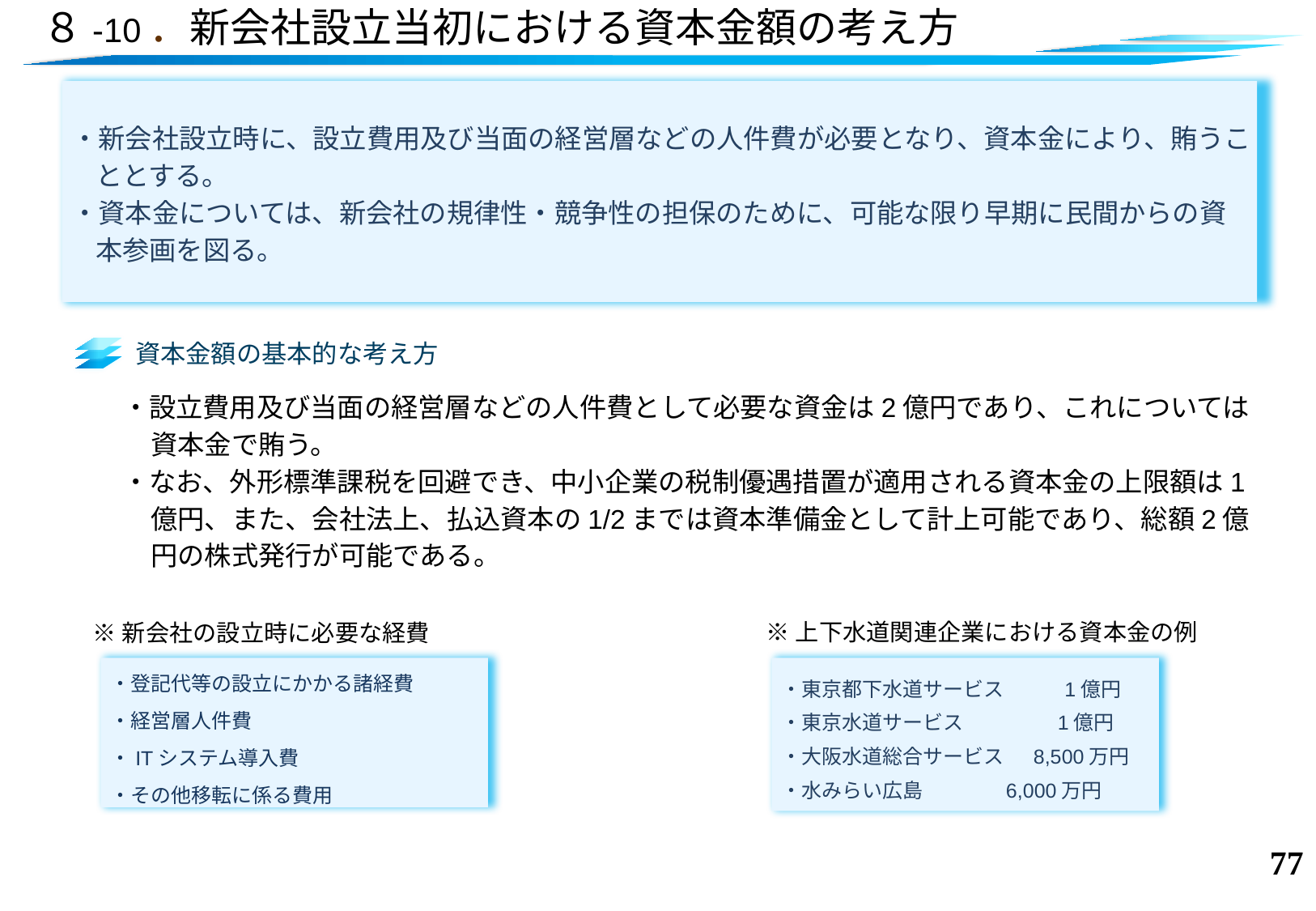

# ８-10．新会社設立当初における資本金額の考え方
・新会社設立時に、設立費用及び当面の経営層などの人件費が必要となり、資本金により、賄うこととする。
・資本金については、新会社の規律性・競争性の担保のために、可能な限り早期に民間からの資本参画を図る。
資本金額の基本的な考え方

・設立費用及び当面の経営層などの人件費として必要な資金は2億円であり、これについては資本金で賄う。
・なお、外形標準課税を回避でき、中小企業の税制優遇措置が適用される資本金の上限額は1億円、また、会社法上、払込資本の1/2までは資本準備金として計上可能であり、総額2億円の株式発行が可能である。
※上下水道関連企業における資本金の例
※新会社の設立時に必要な経費
・登記代等の設立にかかる諸経費
・経営層人件費
・ITシステム導入費
・その他移転に係る費用
・東京都下水道サービス　        1億円
・東京水道サービス　   　        1億円
・大阪水道総合サービス　 8,500万円
・水みらい広島            　 6,000万円
77